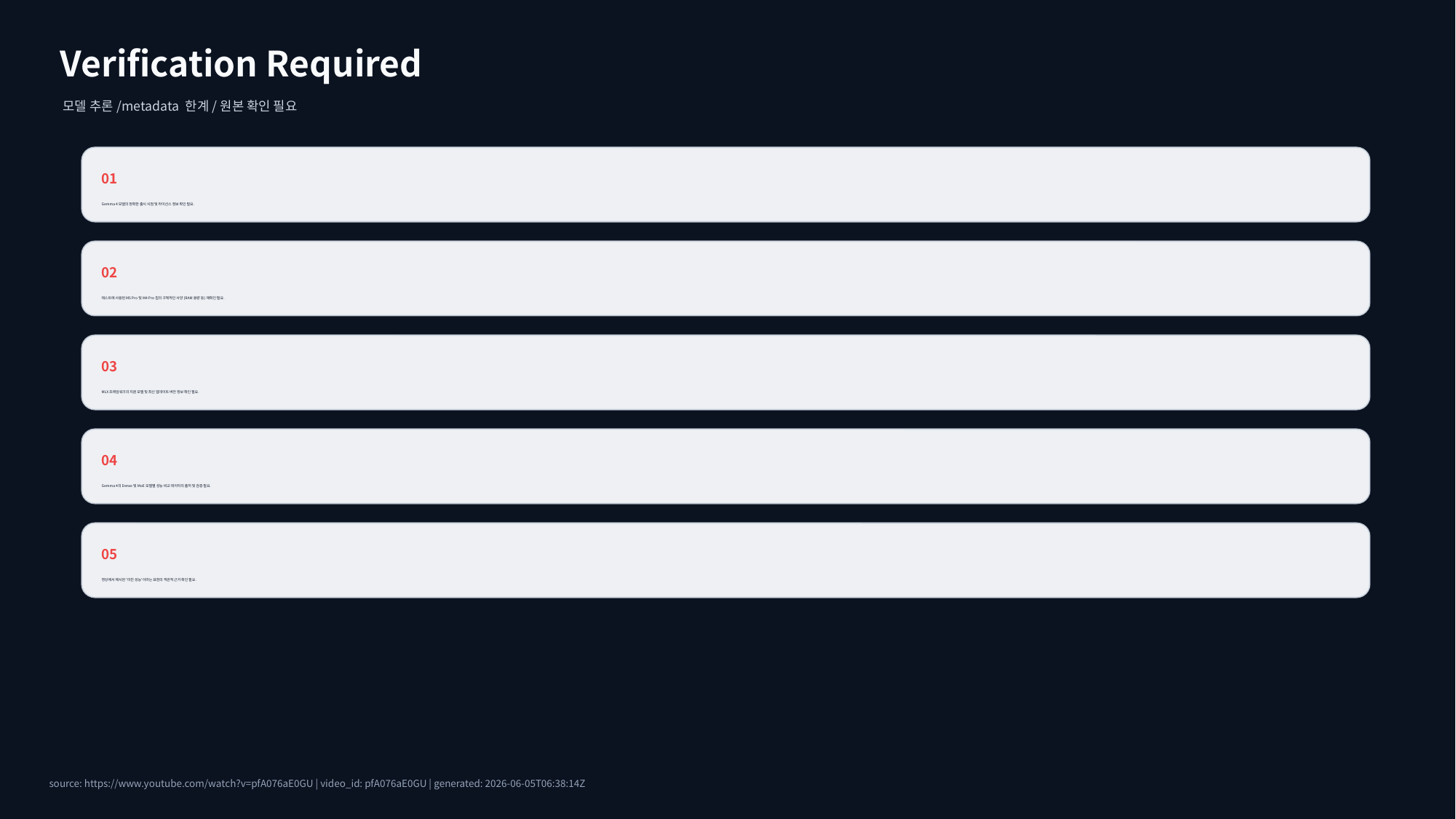

Verification Required
모델 추론/metadata 한계/원본 확인 필요

01
Gemma 4 모델의 정확한 출시 시점 및 라이선스 정보 확인 필요.

02
테스트에 사용된 M5 Pro 및 M4 Pro 칩의 구체적인 사양 (RAM 용량 등) 재확인 필요.

03
MLX 프레임워크의 지원 모델 및 최신 업데이트 버전 정보 확인 필요.

04
Gemma 4의 Dense 및 MoE 모델별 성능 비교 데이터의 출처 및 검증 필요.

05
영상에서 제시된 '미친 성능'이라는 표현의 객관적 근거 확인 필요.
source: https://www.youtube.com/watch?v=pfA076aE0GU | video_id: pfA076aE0GU | generated: 2026-06-05T06:38:14Z